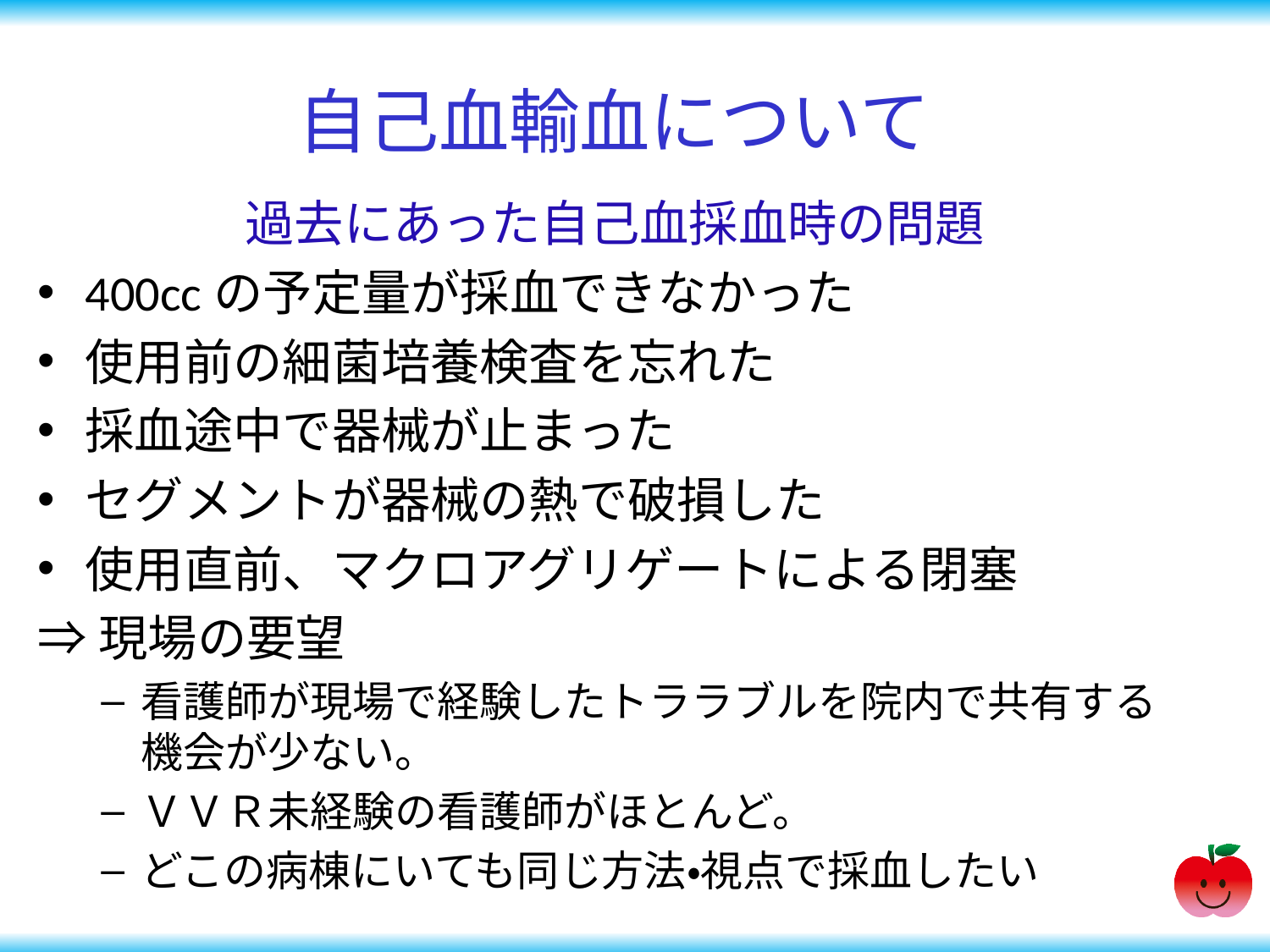

# 自己血輸血について
過去にあった自己血採血時の問題
400ccの予定量が採血できなかった
使用前の細菌培養検査を忘れた
採血途中で器械が止まった
セグメントが器械の熱で破損した
使用直前、マクロアグリゲートによる閉塞
⇒現場の要望
看護師が現場で経験したトララブルを院内で共有する機会が少ない。
ＶＶＲ未経験の看護師がほとんど。
どこの病棟にいても同じ方法・視点で採血したい